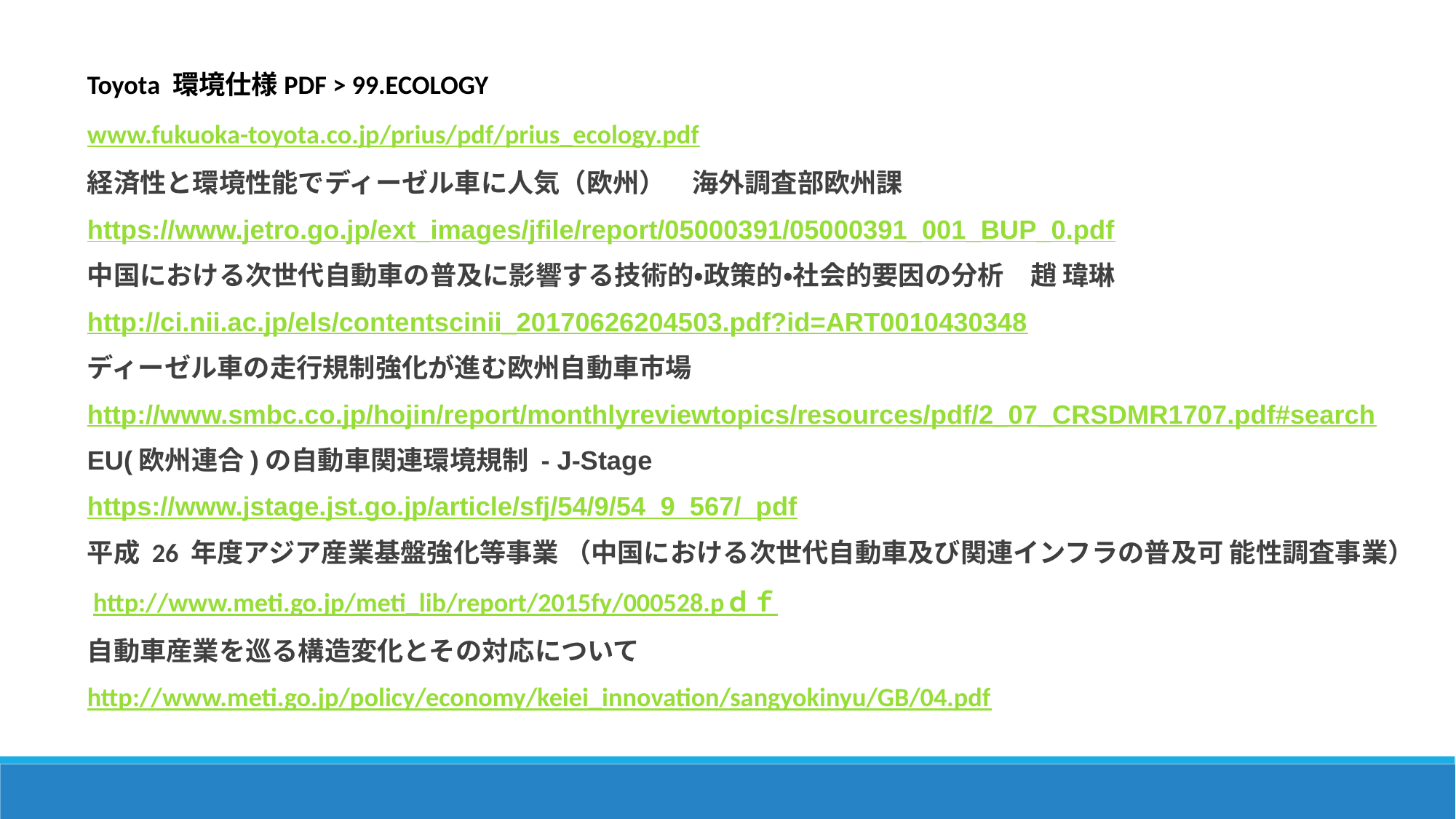

Toyota 環境仕様PDF > 99.ECOLOGY
www.fukuoka-toyota.co.jp/prius/pdf/prius_ecology.pdf
経済性と環境性能でディーゼル車に人気（欧州）　海外調査部欧州課
https://www.jetro.go.jp/ext_images/jfile/report/05000391/05000391_001_BUP_0.pdf
中国における次世代自動車の普及に影響する技術的・政策的・社会的要因の分析　趙 瑋琳
http://ci.nii.ac.jp/els/contentscinii_20170626204503.pdf?id=ART0010430348
ディーゼル車の走行規制強化が進む欧州自動車市場
http://www.smbc.co.jp/hojin/report/monthlyreviewtopics/resources/pdf/2_07_CRSDMR1707.pdf#search
EU(欧州連合)の自動車関連環境規制 - J-Stage
https://www.jstage.jst.go.jp/article/sfj/54/9/54_9_567/_pdf
平成 26 年度アジア産業基盤強化等事業 （中国における次世代自動車及び関連インフラの普及可 能性調査事業）
 http://www.meti.go.jp/meti_lib/report/2015fy/000528.pｄｆ
自動車産業を巡る構造変化とその対応について
http://www.meti.go.jp/policy/economy/keiei_innovation/sangyokinyu/GB/04.pdf